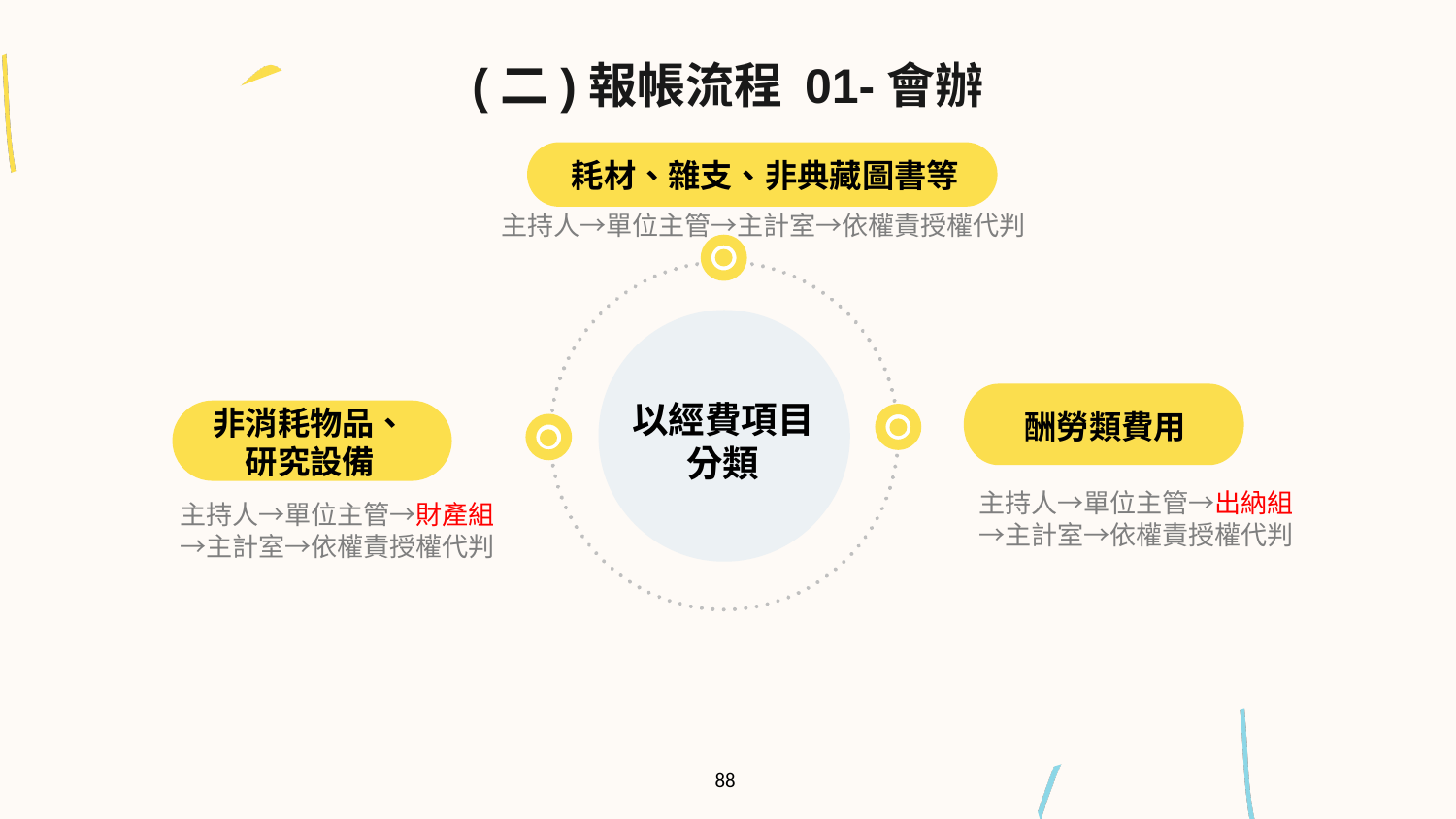

(二)報帳流程 01-會辦

耗材、雜支、非典藏圖書等
主持人→單位主管→主計室→依權責授權代判

以經費項目分類
非消耗物品、研究設備

酬勞類費用

主持人→單位主管→出納組→主計室→依權責授權代判
主持人→單位主管→財產組→主計室→依權責授權代判

88